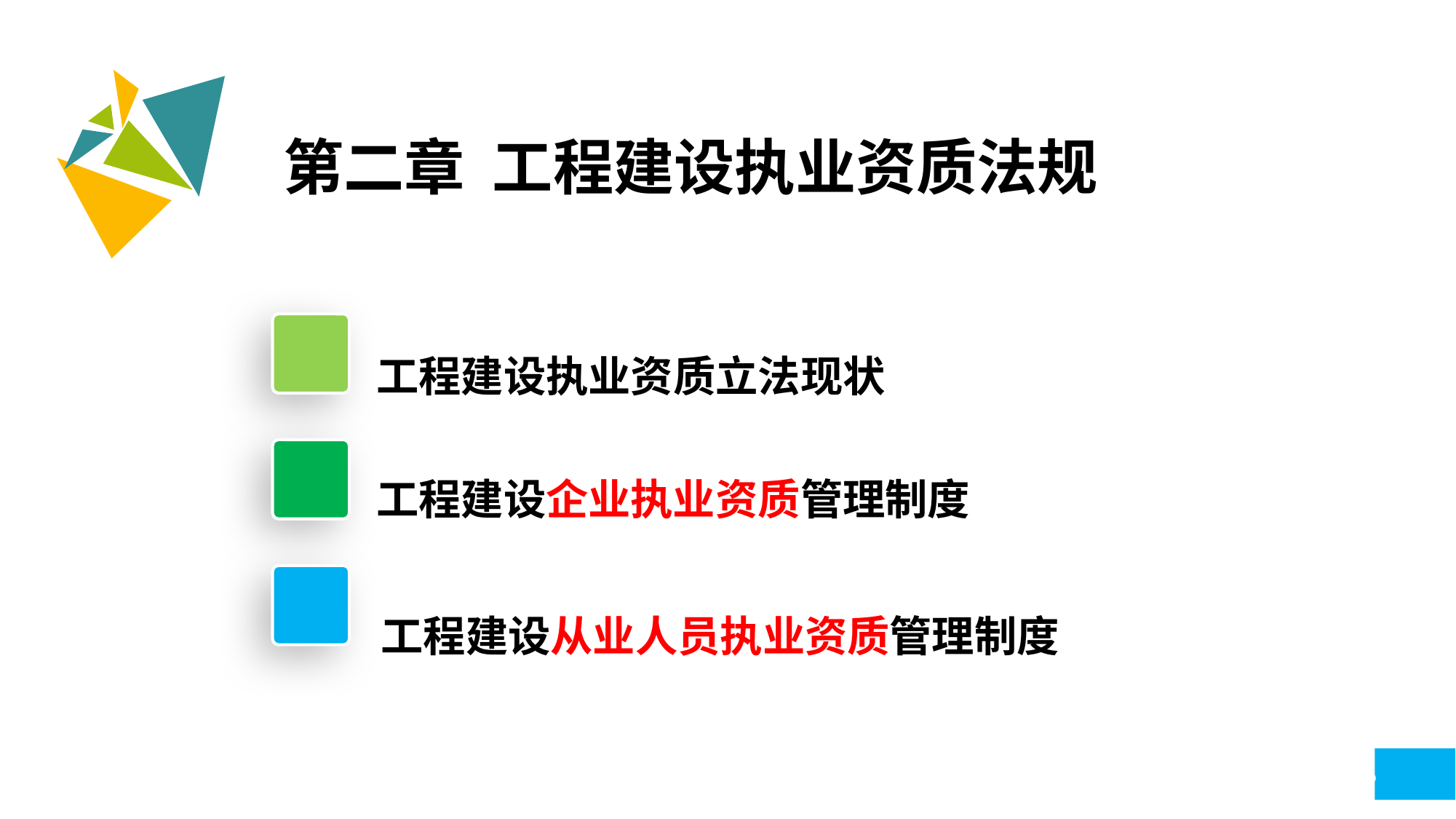

第二章  工程建设执业资质法规
工程建设执业资质立法现状

工程建设企业执业资质管理制度
工程建设从业人员执业资质管理制度